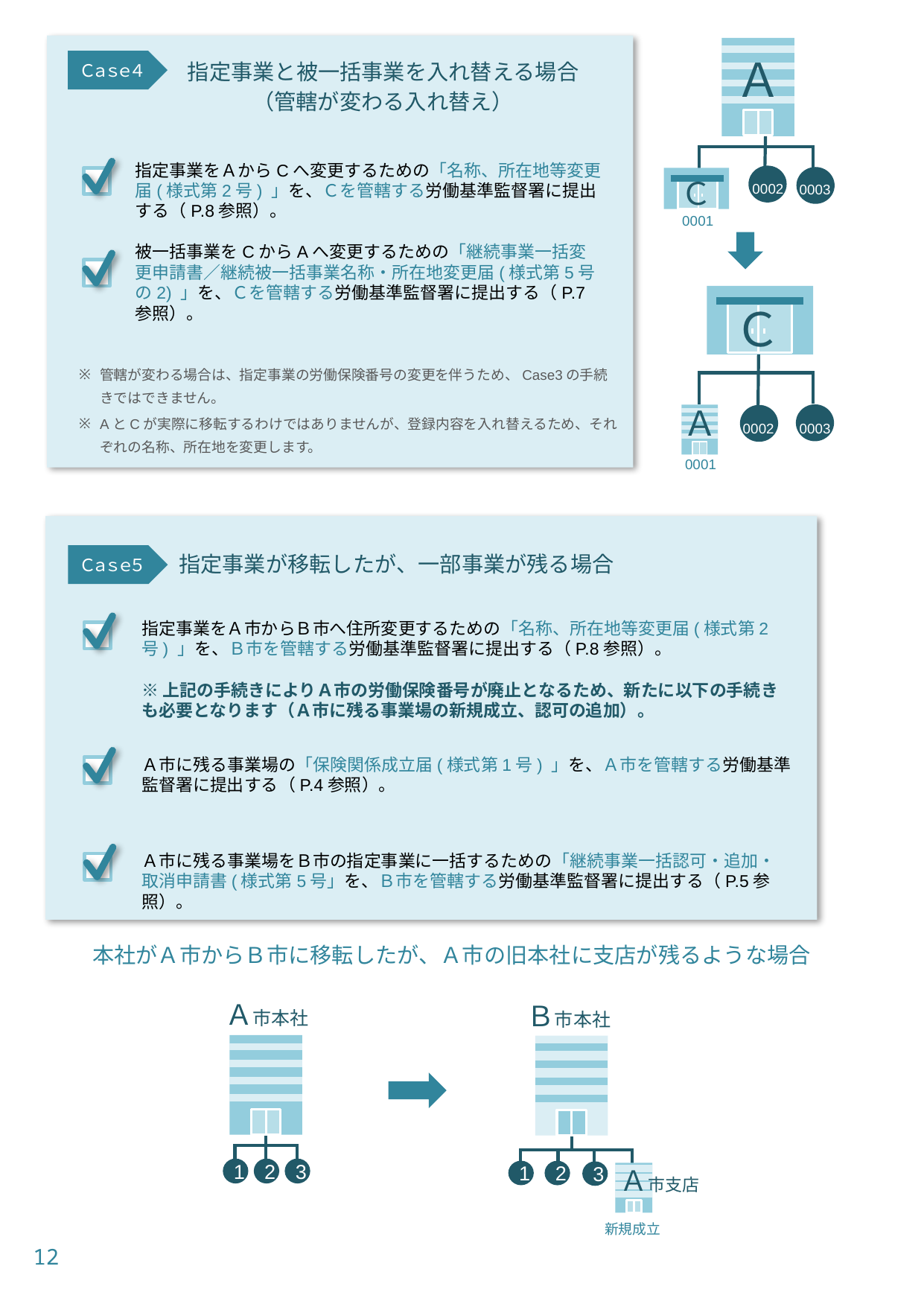

Ａ

Ｃ
Ｃａｓｅ４

指定事業と被一括事業を入れ替える場合
（管轄が変わる入れ替え）
指定事業をＡからCへ変更するための「名称、所在地等変更届(様式第2号) 」を、Ｃを管轄する労働基準監督署に提出する（P.8参照）。

被一括事業をCからAへ変更するための「継続事業一括変更申請書／継続被一括事業名称・所在地変更届(様式第5号の2) 」を、Ｃを管轄する労働基準監督署に提出する（P.7参照）。

0002
0003
0001

Ｃ
管轄が変わる場合は、指定事業の労働保険番号の変更を伴うため、Case3の手続きではできません。
AとCが実際に移転するわけではありませんが、登録内容を入れ替えるため、それぞれの名称、所在地を変更します。

Ａ
0002

0003
0001

指定事業が移転したが、一部事業が残る場合

Ｃａｓｅ５
指定事業をＡ市からＢ市へ住所変更するための「名称、所在地等変更届(様式第2号) 」を、Ｂ市を管轄する労働基準監督署に提出する（P.8参照）。

※上記の手続きによりＡ市の労働保険番号が廃止となるため、新たに以下の手続きも必要となります（Ａ市に残る事業場の新規成立、認可の追加）。

Ａ市に残る事業場の「保険関係成立届(様式第1号) 」を、Ａ市を管轄する労働基準監督署に提出する（P.4参照）。

Ａ市に残る事業場をＢ市の指定事業に一括するための「継続事業一括認可・追加・取消申請書(様式第5号」を、Ｂ市を管轄する労働基準監督署に提出する（P.5参照）。

本社がＡ市からＢ市に移転したが、Ａ市の旧本社に支店が残るような場合
Ａ市本社
Ｂ市本社

1
2
3

Ａ市支店

1
2
3
新規成立
12